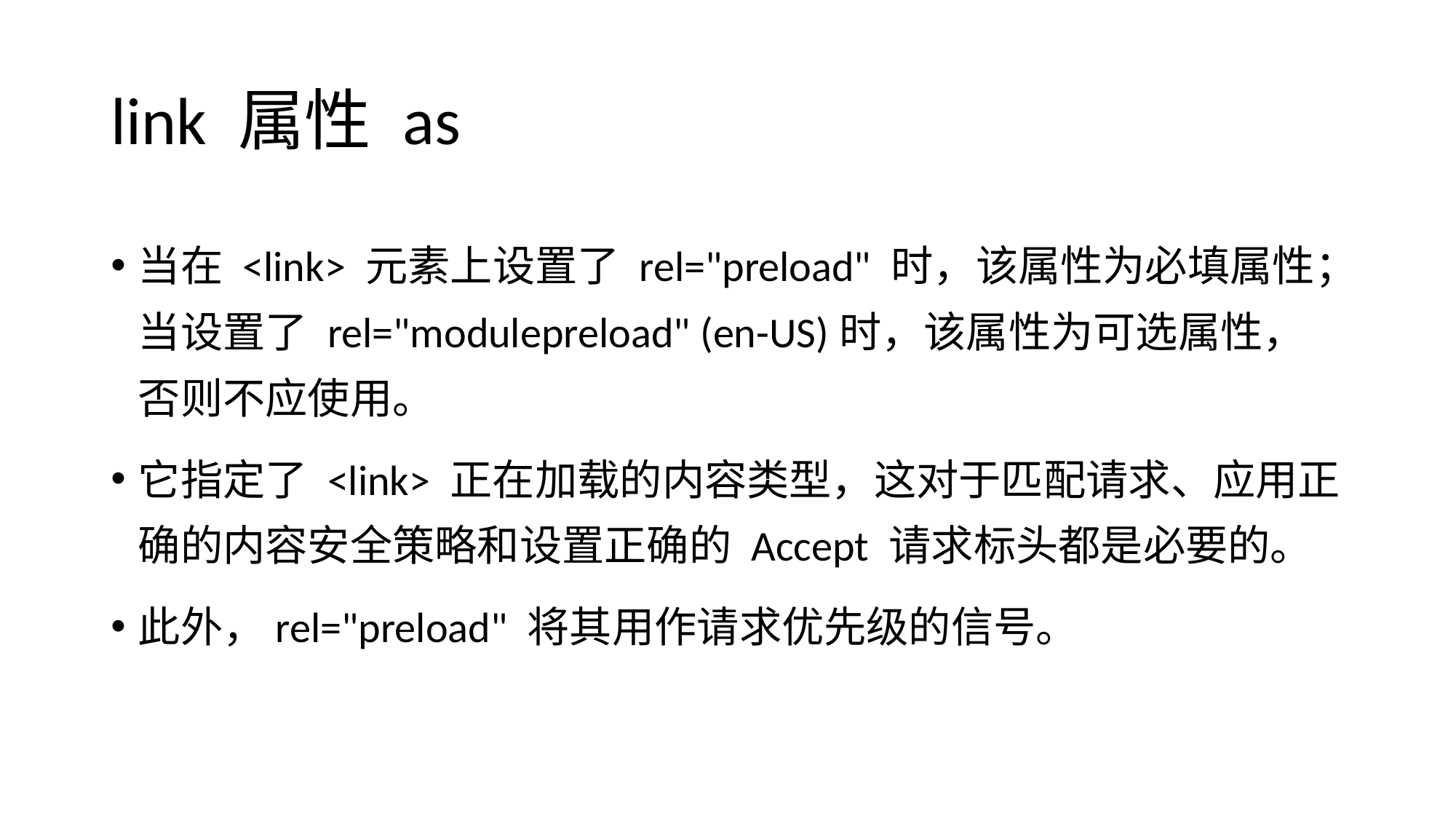

# link 属性 as
当在 <link> 元素上设置了 rel="preload" 时，该属性为必填属性；当设置了 rel="modulepreload" (en-US)时，该属性为可选属性，否则不应使用。
它指定了 <link> 正在加载的内容类型，这对于匹配请求、应用正确的内容安全策略和设置正确的 Accept 请求标头都是必要的。
此外，rel="preload" 将其用作请求优先级的信号。